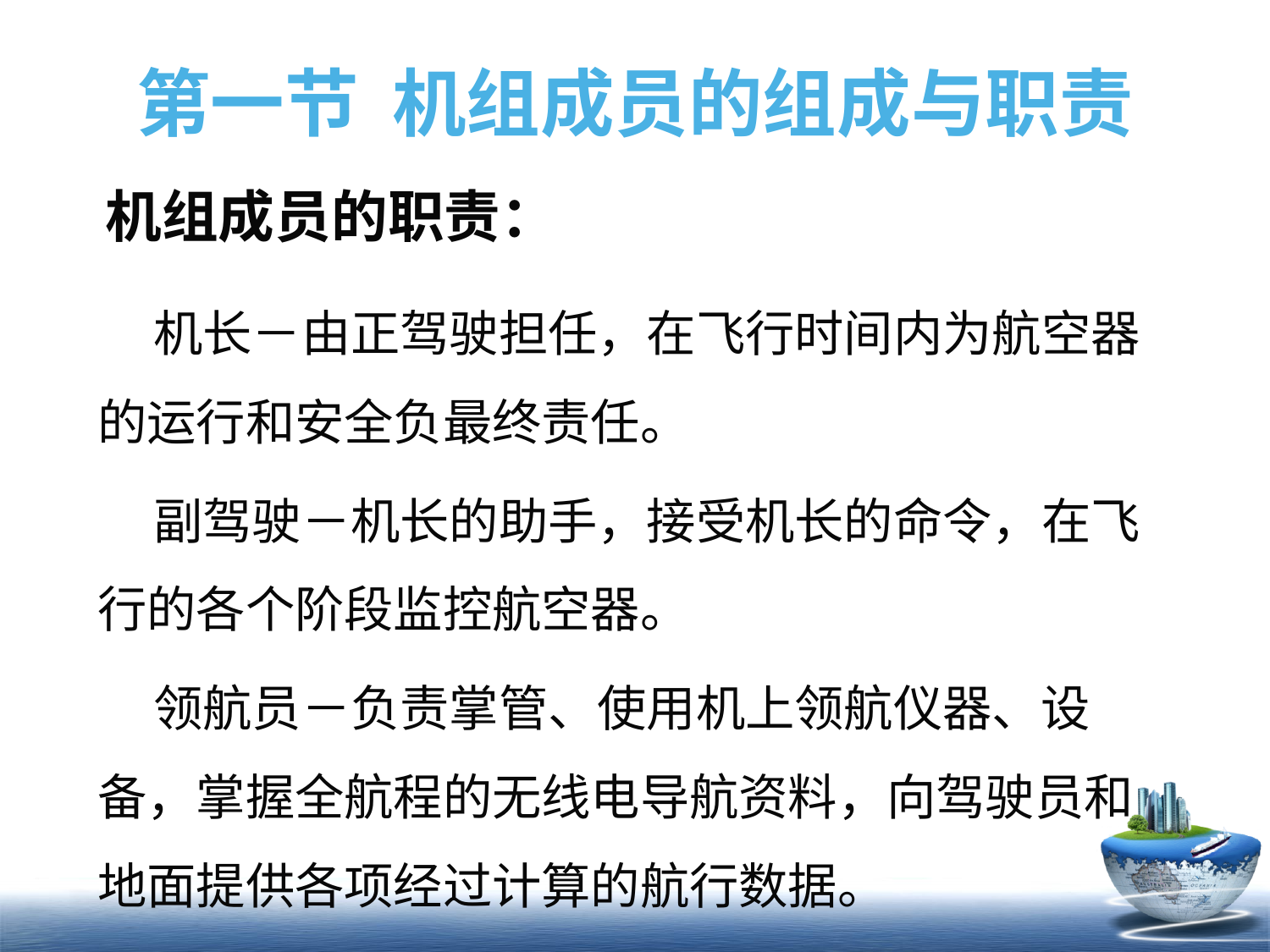

# 第一节  机组成员的组成与职责
机组成员的职责：
    机长－由正驾驶担任，在飞行时间内为航空器的运行和安全负最终责任。
    副驾驶－机长的助手，接受机长的命令，在飞行的各个阶段监控航空器。
    领航员－负责掌管、使用机上领航仪器、设备，掌握全航程的无线电导航资料，向驾驶员和地面提供各项经过计算的航行数据。